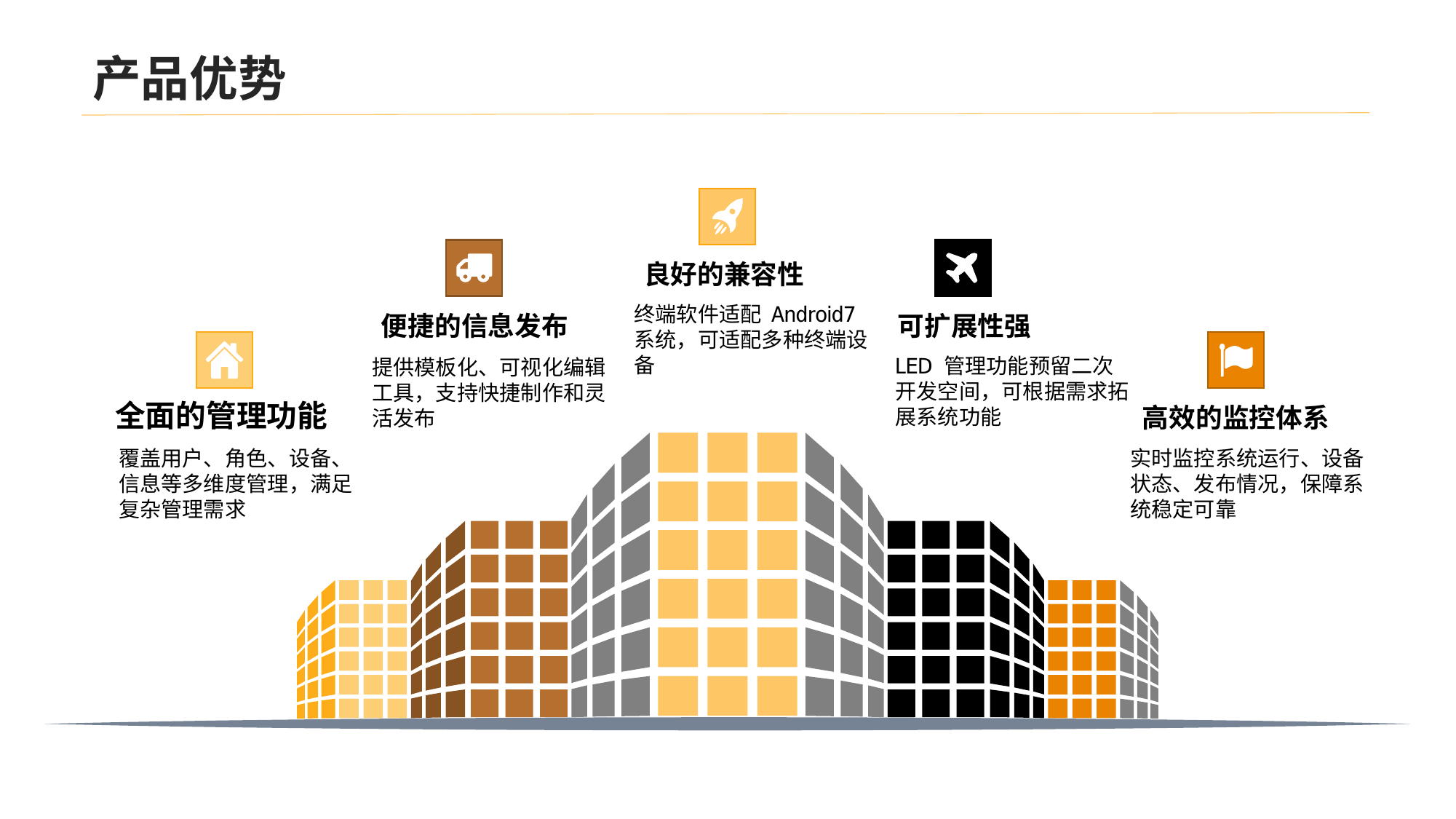

产品优势

良好的兼容性
终端软件适配 Android7 系统，可适配多种终端设备

便捷的信息发布
提供模板化、可视化编辑工具，支持快捷制作和灵活发布

可扩展性强
LED 管理功能预留二次开发空间，可根据需求拓展系统功能

全面的管理功能
覆盖用户、角色、设备、信息等多维度管理，满足复杂管理需求

高效的监控体系
实时监控系统运行、设备状态、发布情况，保障系统稳定可靠